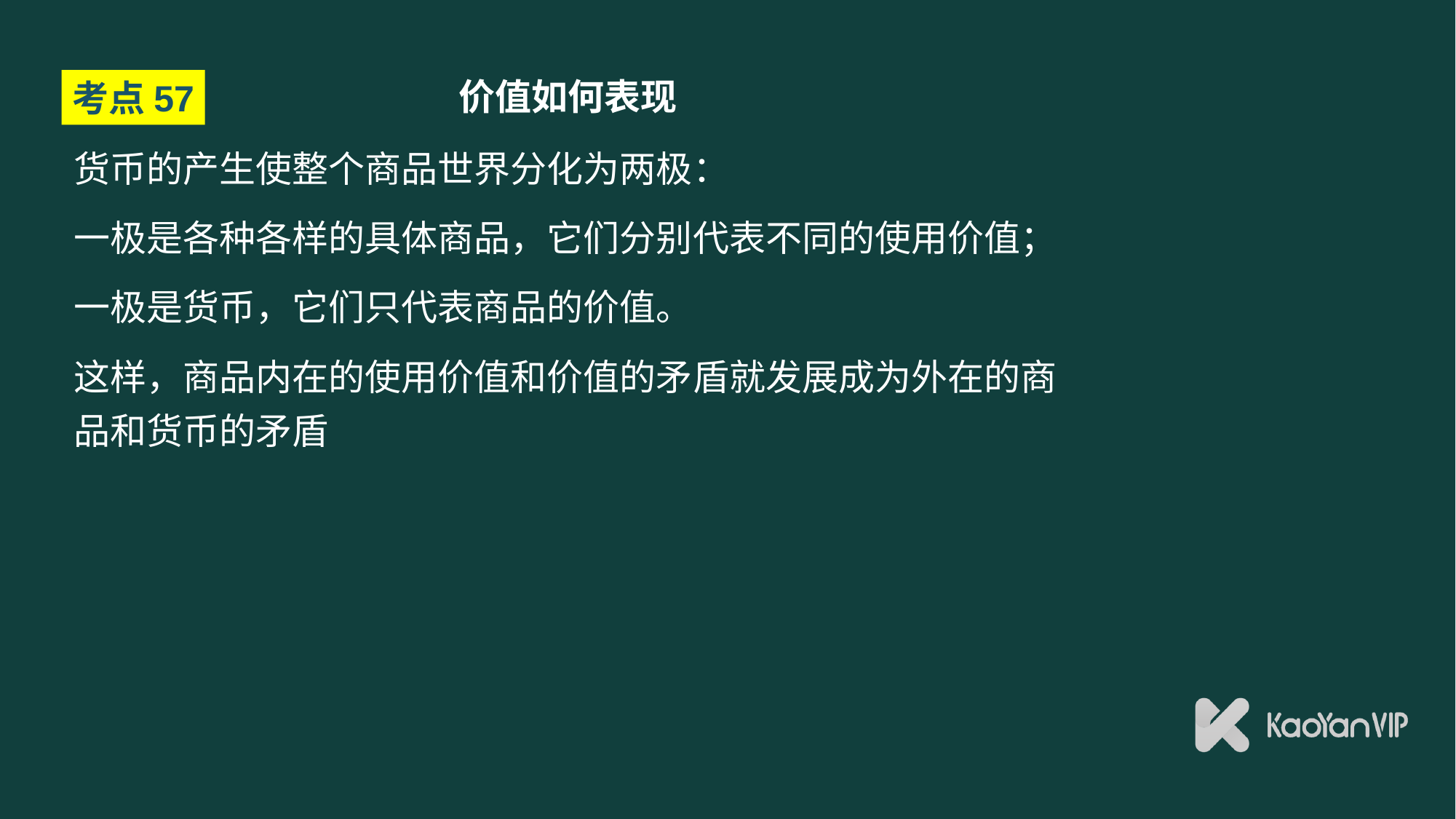

# 价值如何表现
考点57
货币的产生使整个商品世界分化为两极：
一极是各种各样的具体商品，它们分别代表不同的使用价值；
一极是货币，它们只代表商品的价值。
这样，商品内在的使用价值和价值的矛盾就发展成为外在的商品和货币的矛盾